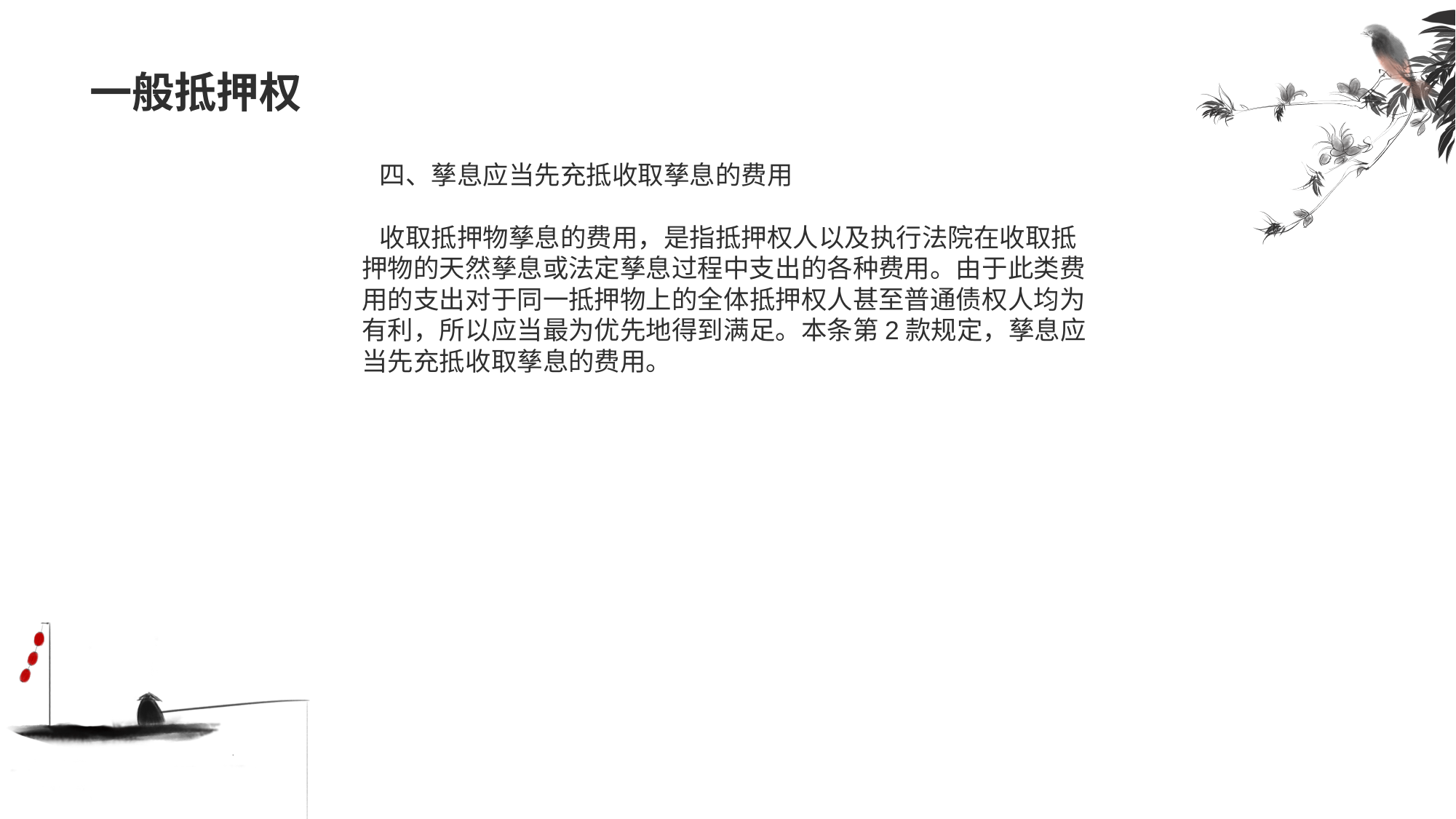

# 一般抵押权

  四、孳息应当先充抵收取孳息的费用

  收取抵押物孳息的费用，是指抵押权人以及执行法院在收取抵押物的天然孳息或法定孳息过程中支出的各种费用。由于此类费用的支出对于同一抵押物上的全体抵押权人甚至普通债权人均为有利，所以应当最为优先地得到满足。本条第2款规定，孳息应当先充抵收取孳息的费用。
143